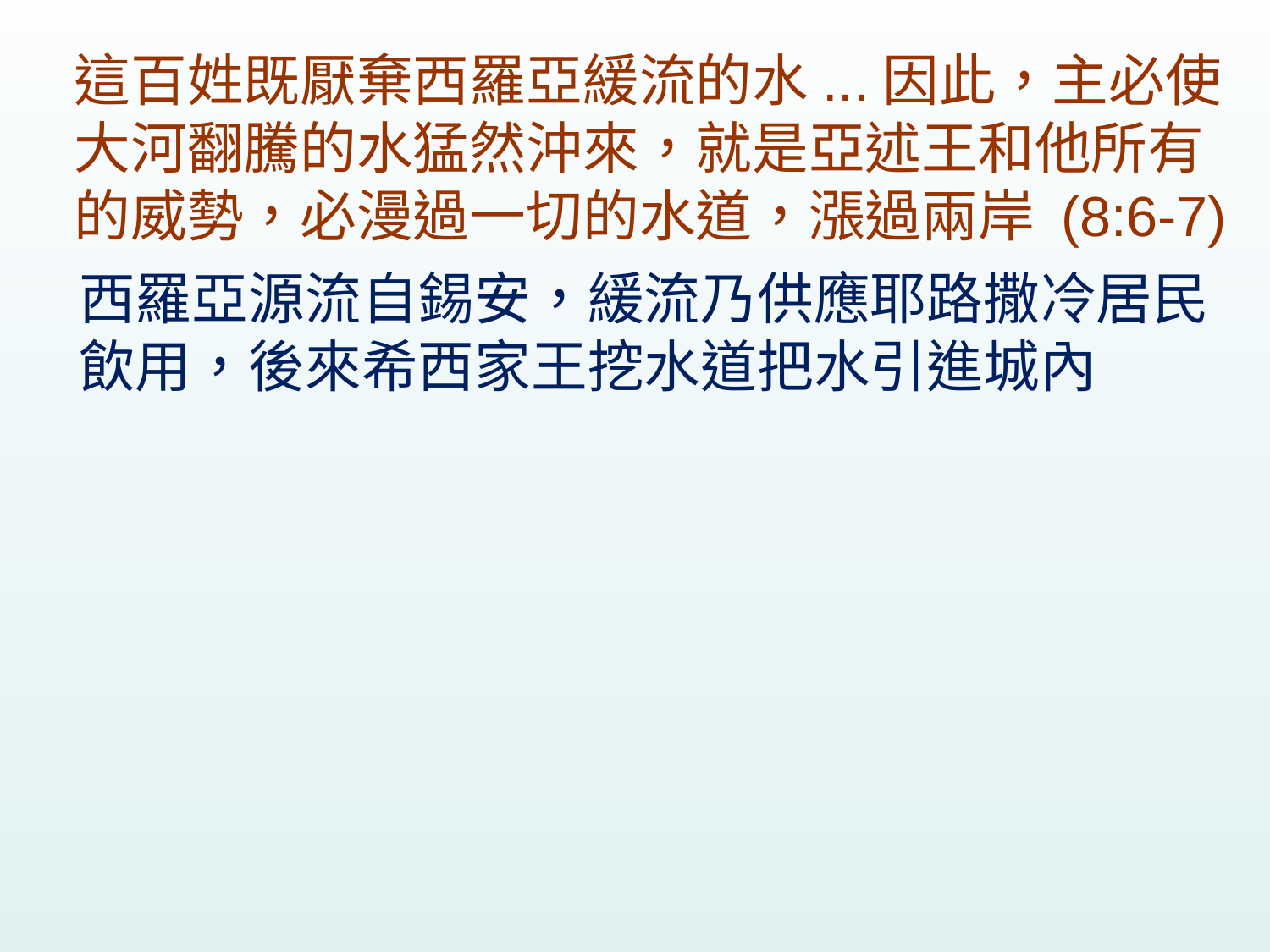

這百姓既厭棄西羅亞緩流的水...因此，主必使大河翻騰的水猛然沖來，就是亞述王和他所有的威勢，必漫過一切的水道，漲過兩岸 (8:6-7)
西羅亞源流自錫安，緩流乃供應耶路撒冷居民
飲用，後來希西家王挖水道把水引進城內